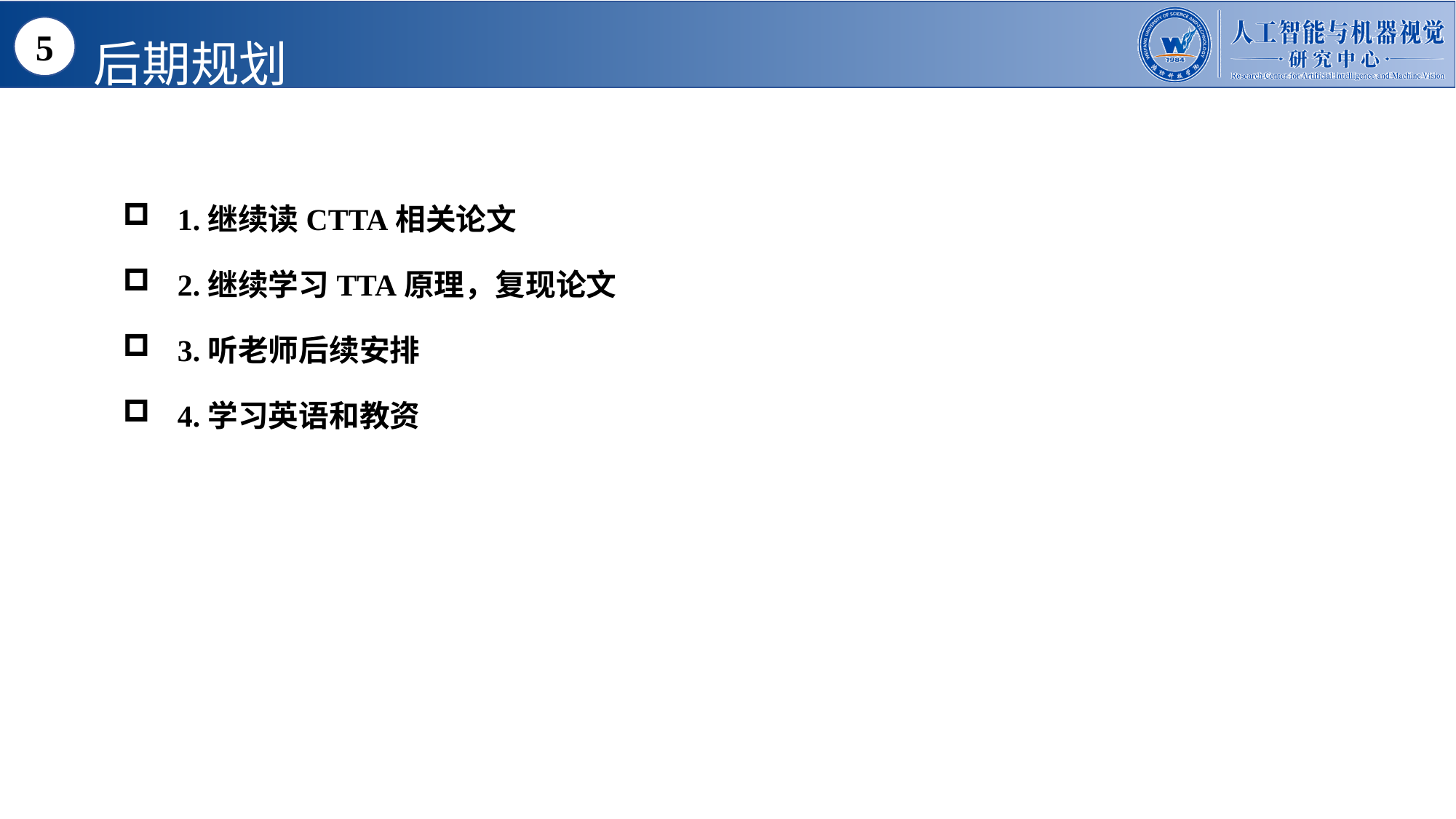

后期规划
5
1.继续读CTTA相关论文
2.继续学习TTA原理，复现论文
3.听老师后续安排
4.学习英语和教资
13